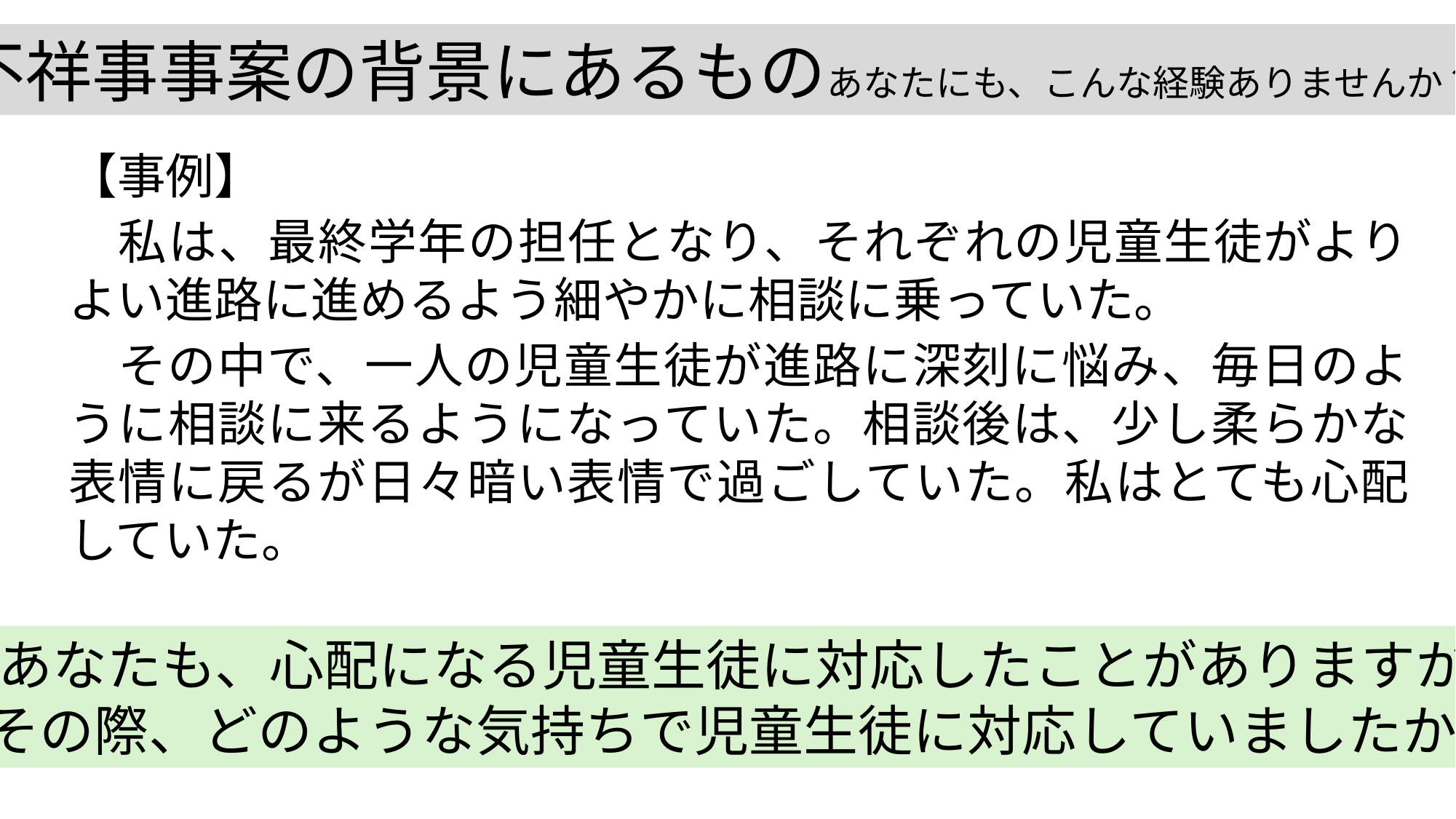

不祥事事案の背景にあるものあなたにも、こんな経験ありませんか？
【事例】
　私は、最終学年の担任となり、それぞれの児童生徒がよりよい進路に進めるよう細やかに相談に乗っていた。
　その中で、一人の児童生徒が進路に深刻に悩み、毎日のように相談に来るようになっていた。相談後は、少し柔らかな表情に戻るが日々暗い表情で過ごしていた。私はとても心配していた。
→あなたも、心配になる児童生徒に対応したことがありますか？
　その際、どのような気持ちで児童生徒に対応していましたか？